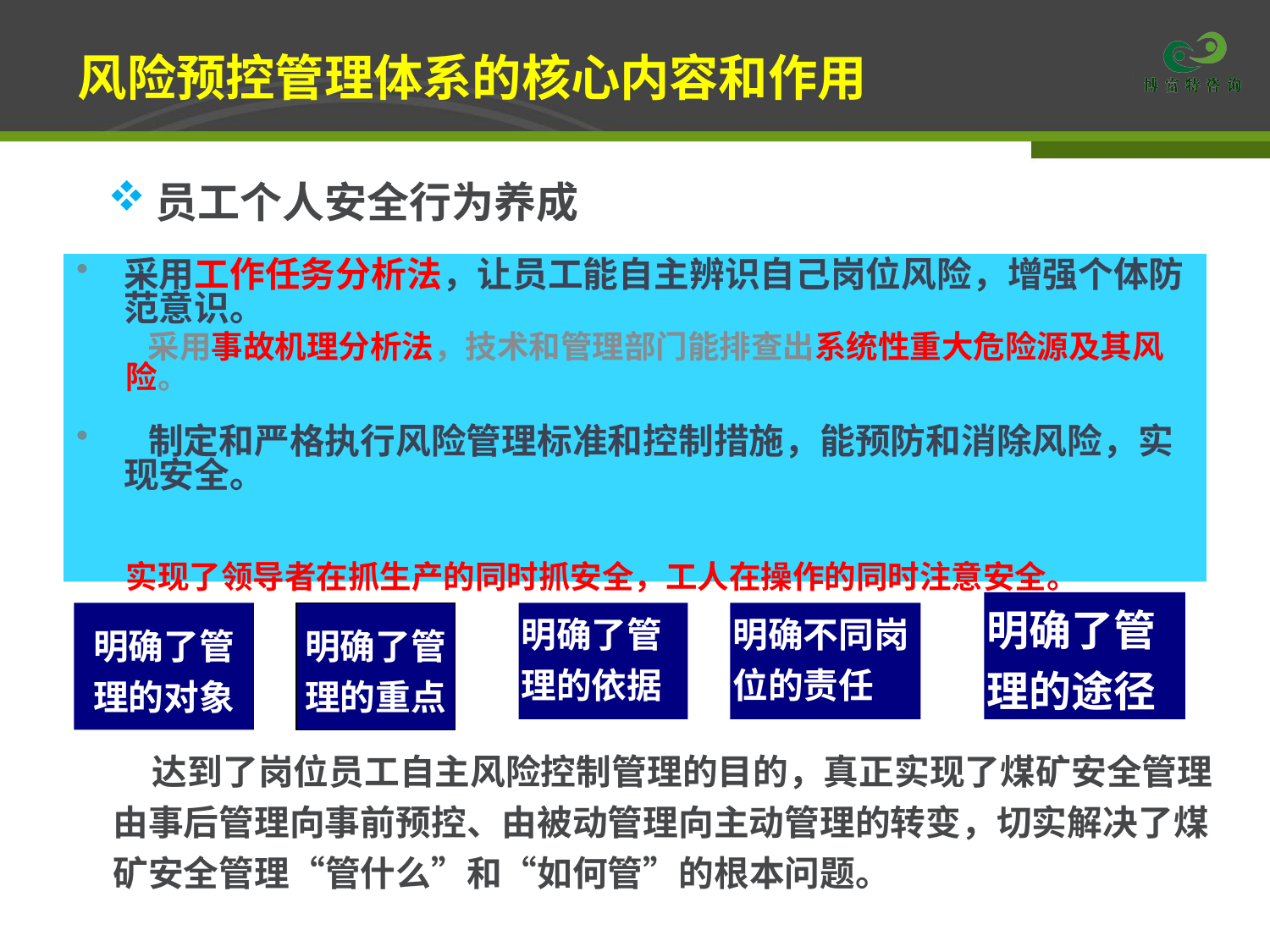

# 风险预控管理体系的核心内容和作用
员工个人安全行为养成
采用工作任务分析法，让员工能自主辨识自己岗位风险，增强个体防范意识。
  采用事故机理分析法，技术和管理部门能排查出系统性重大危险源及其风险。
  制定和严格执行风险管理标准和控制措施，能预防和消除风险，实现安全。

实现了领导者在抓生产的同时抓安全，工人在操作的同时注意安全。

明确了管理的途径
明确了管理的对象
明确了管理的重点
明确了管理的依据
明确不同岗位的责任
          达到了岗位员工自主风险控制管理的目的，真正实现了煤矿安全管理由事后管理向事前预控、由被动管理向主动管理的转变，切实解决了煤矿安全管理“管什么”和“如何管”的根本问题。
42